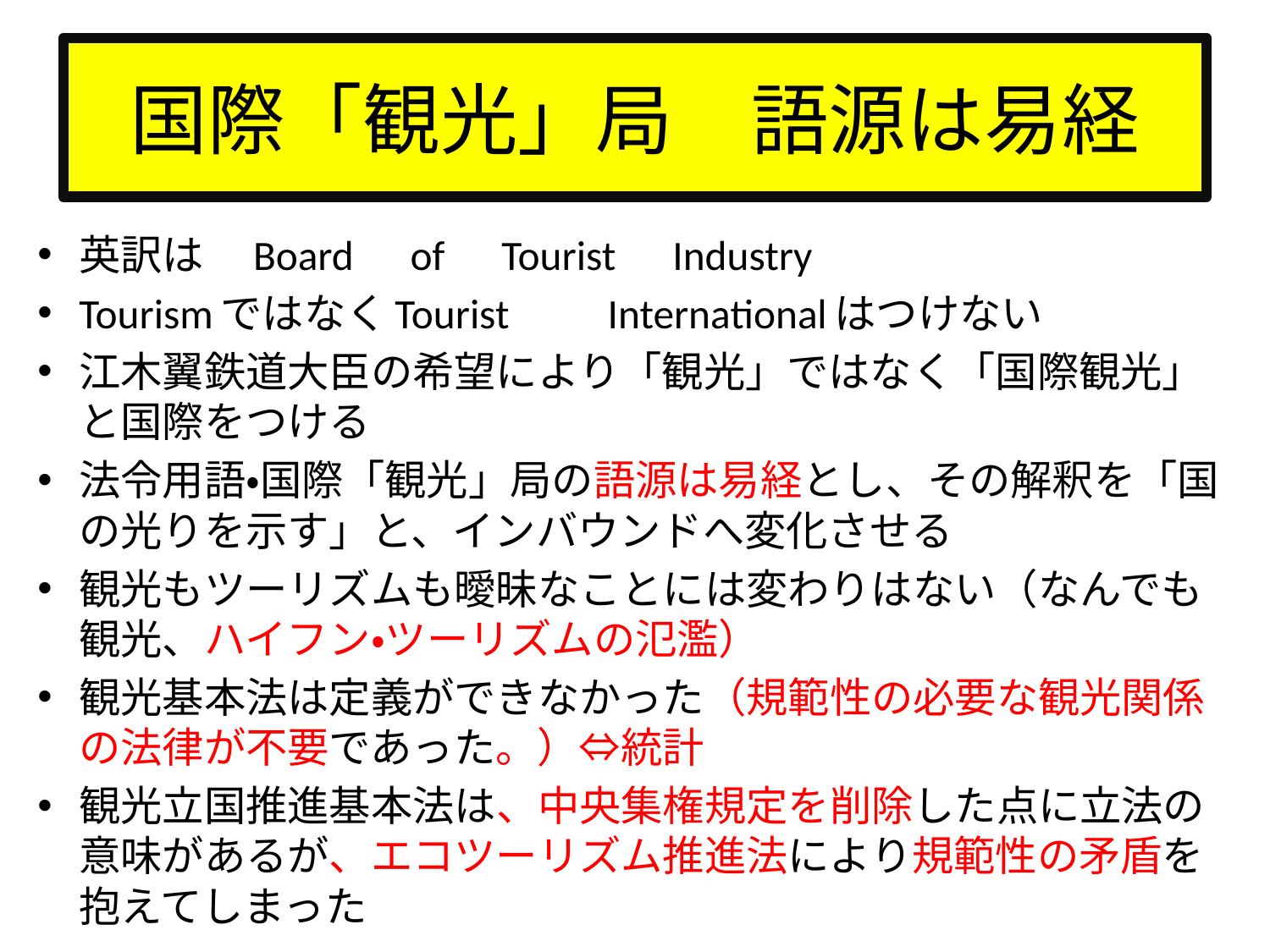

# 国際「観光」局　語源は易経
英訳は　Board　of　Tourist　Industry
TourismではなくTourist　　Internationalはつけない
江木翼鉄道大臣の希望により「観光」ではなく「国際観光」と国際をつける
法令用語・国際「観光」局の語源は易経とし、その解釈を「国の光りを示す」と、インバウンドへ変化させる
観光もツーリズムも曖昧なことには変わりはない（なんでも観光、ハイフン・ツーリズムの氾濫）
観光基本法は定義ができなかった（規範性の必要な観光関係の法律が不要であった。）⇔統計
観光立国推進基本法は、中央集権規定を削除した点に立法の意味があるが、エコツーリズム推進法により規範性の矛盾を抱えてしまった